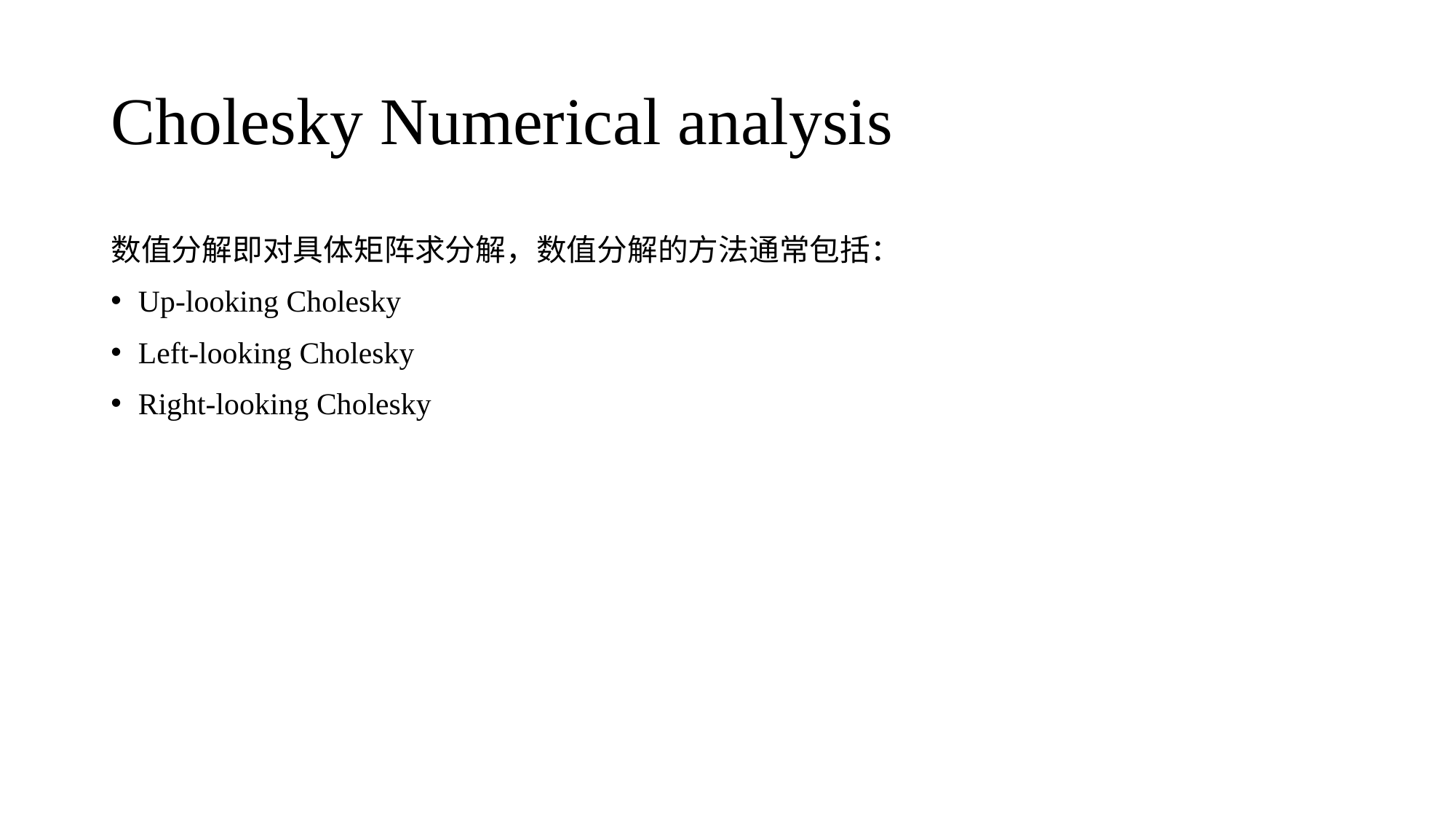

# Cholesky Numerical analysis
数值分解即对具体矩阵求分解，数值分解的方法通常包括：
Up-looking Cholesky
Left-looking Cholesky
Right-looking Cholesky